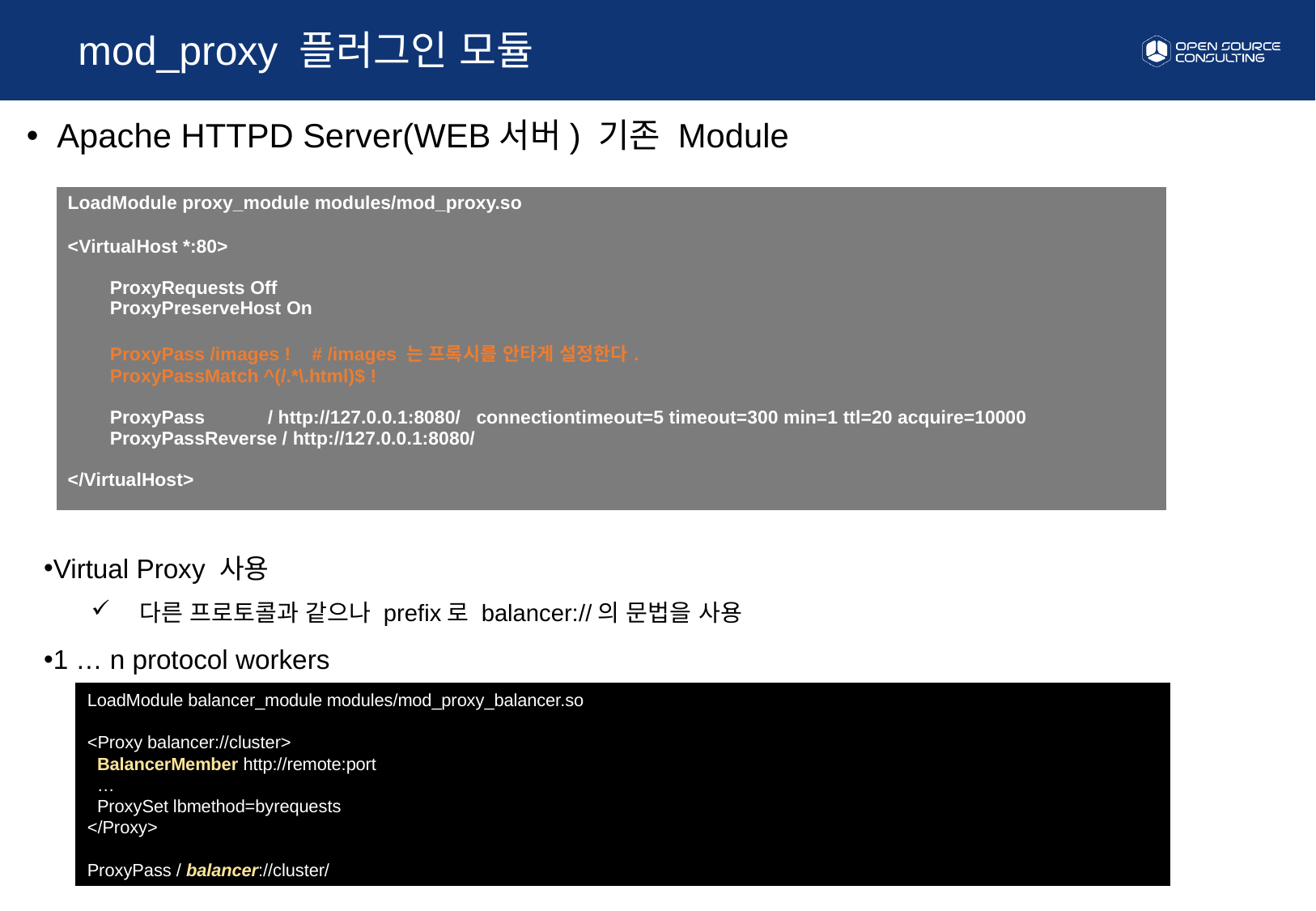

mod_proxy 플러그인 모듈
Apache HTTPD Server(WEB서버) 기존 Module
| LoadModule proxy\_module modules/mod\_proxy.so <VirtualHost \*:80> ProxyRequests Off ProxyPreserveHost On ProxyPass /images ! # /images 는 프록시를 안타게 설정한다. ProxyPassMatch ^(/.\*\.html)$ ! ProxyPass / http://127.0.0.1:8080/ connectiontimeout=5 timeout=300 min=1 ttl=20 acquire=10000 ProxyPassReverse / http://127.0.0.1:8080/ </VirtualHost> |
| --- |
Virtual Proxy 사용
다른 프로토콜과 같으나 prefix로 balancer://의 문법을 사용
1 … n protocol workers
LoadModule balancer_module modules/mod_proxy_balancer.so

<Proxy balancer://cluster>
  BalancerMember http://remote:port
  …
  ProxySet lbmethod=byrequests
</Proxy>

ProxyPass / balancer://cluster/